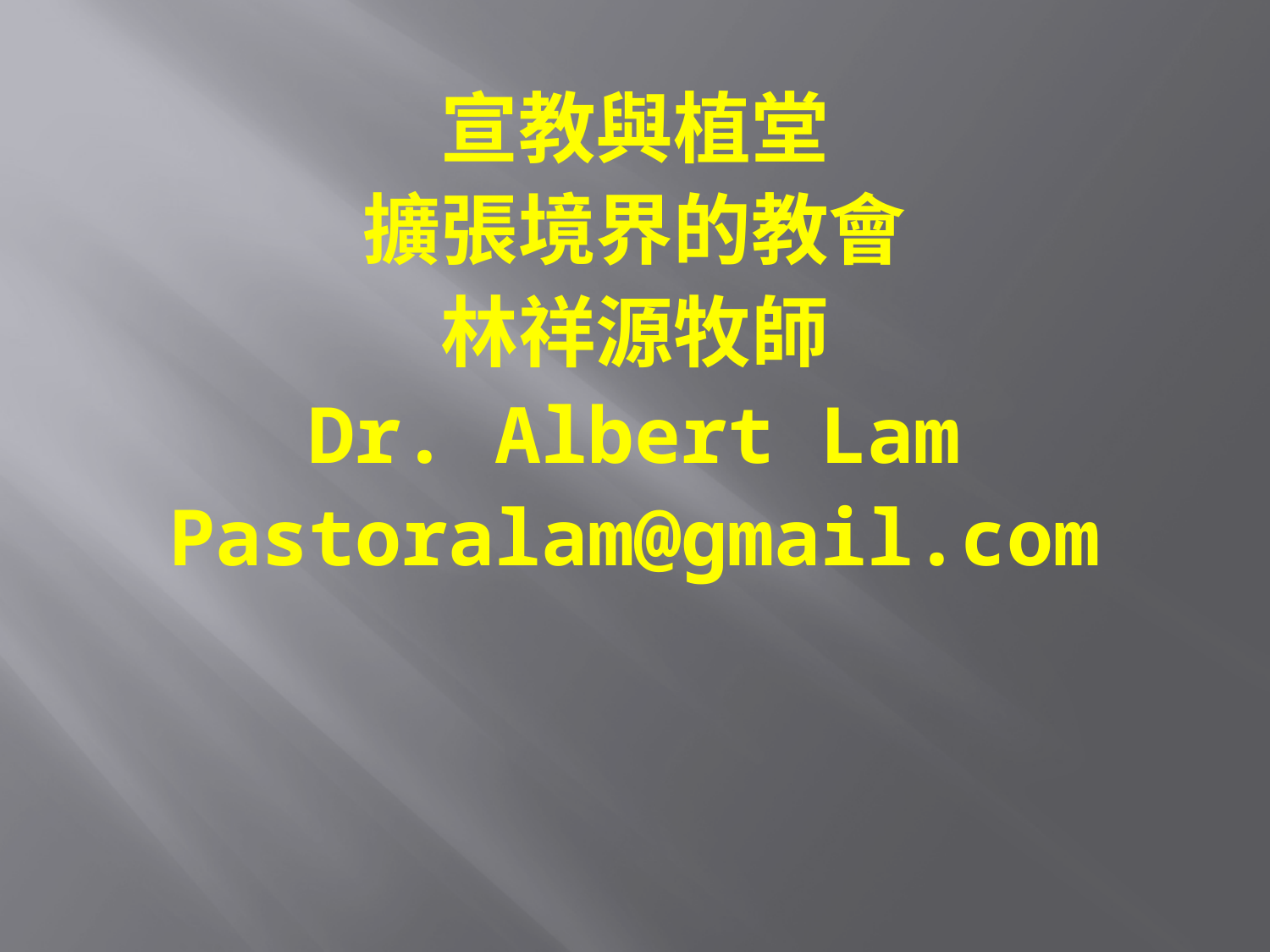

宣教與植堂
擴張境界的教會
林祥源牧師
Dr. Albert Lam
Pastoralam@gmail.com